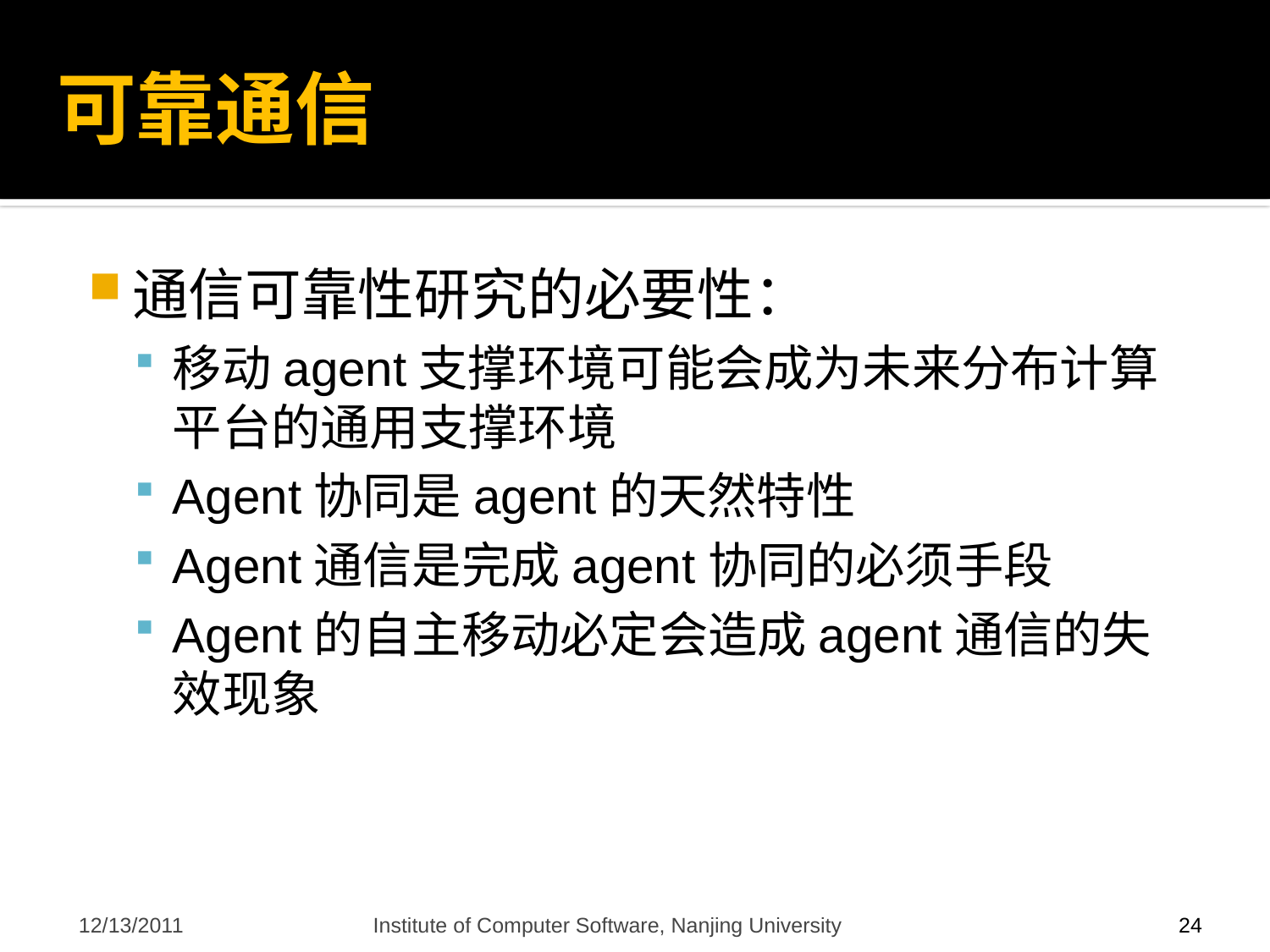

# 可靠通信
通信可靠性研究的必要性：
移动agent支撑环境可能会成为未来分布计算平台的通用支撑环境
Agent协同是agent的天然特性
Agent通信是完成agent协同的必须手段
Agent的自主移动必定会造成agent通信的失效现象
24
12/13/2011
Institute of Computer Software, Nanjing University
24